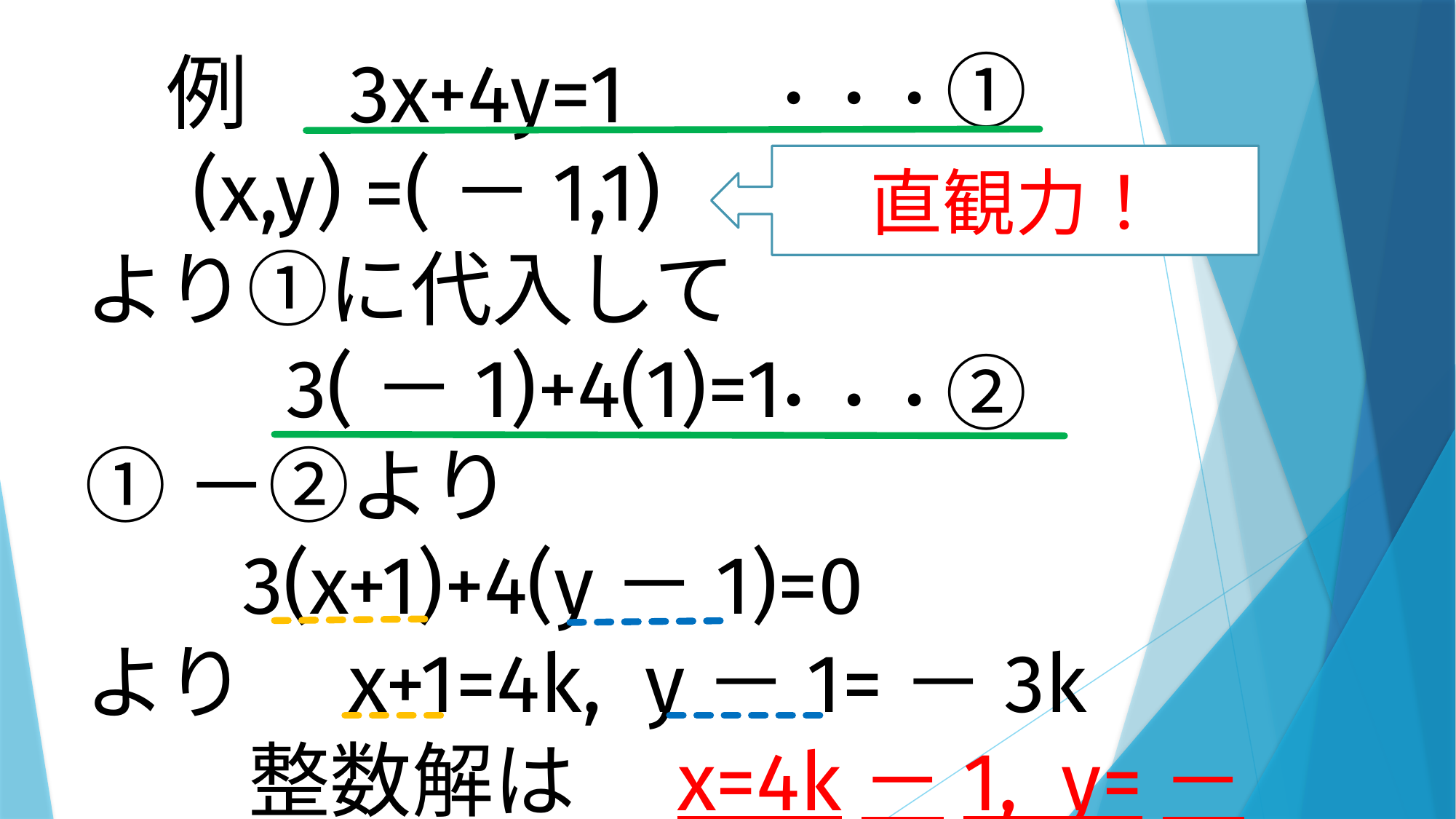

・・・①
　例　3x+4y=1
     (x,y) =(－1,1)
より①に代入して
　　 3(－1)+4(1)=1
①－②より
  　3(x+1)+4(y－1)=0
より　x+1=4k,  y－1=－3k
　　整数解は　x=4k－1,  y=－3k+1
直観力！
・・・②